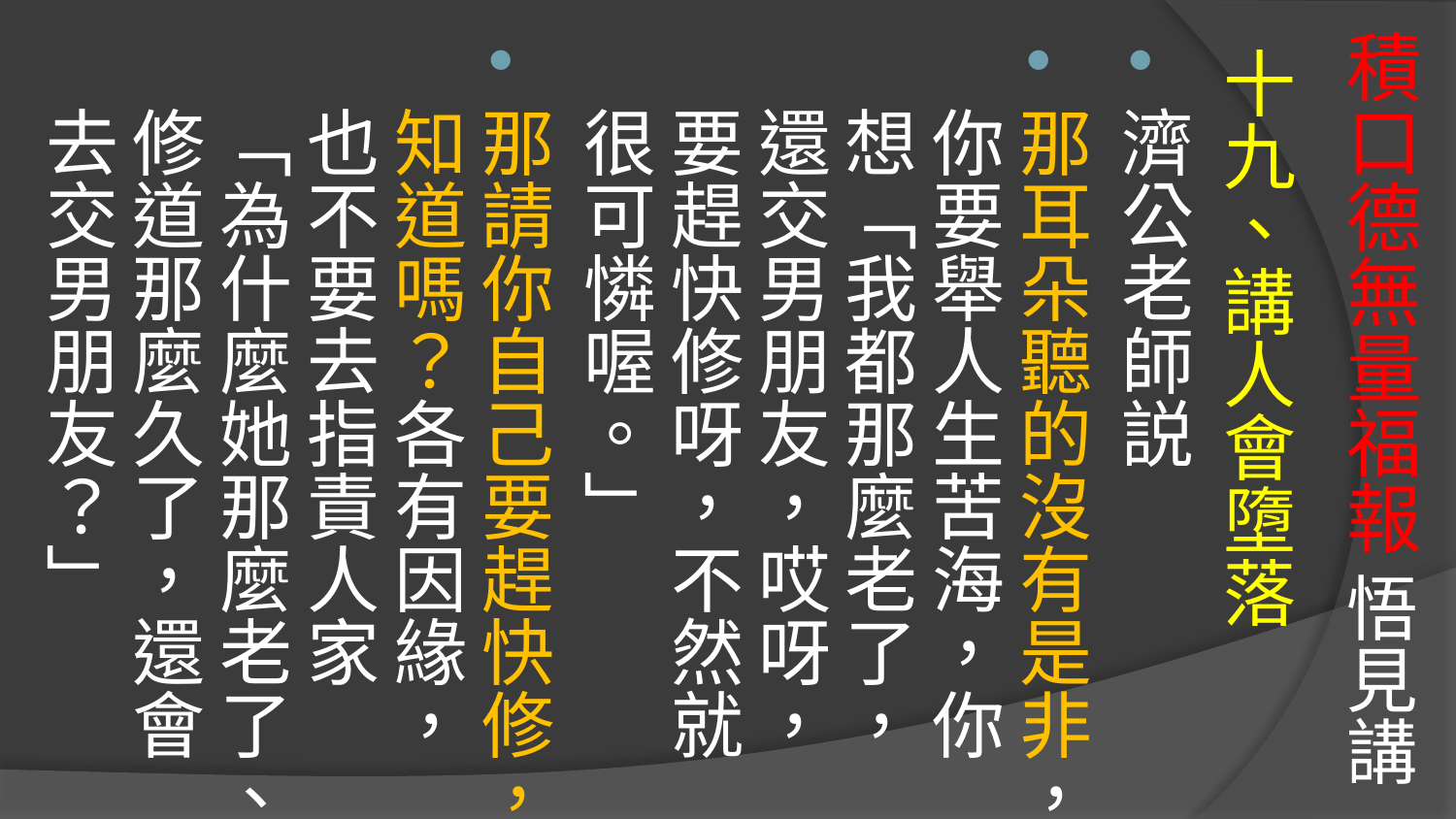

# 積口德無量福報 悟見講
十九、講人會墮落
濟公老師説
那耳朵聽的沒有是非，你要舉人生苦海，你想「我都那麼老了，還交男朋友，哎呀，要趕快修呀，不然就很可憐喔。」
那請你自己要趕快修，知道嗎？各有因緣，也不要去指責人家「為什麼她那麼老了、修道那麼久了，還會去交男朋友？」